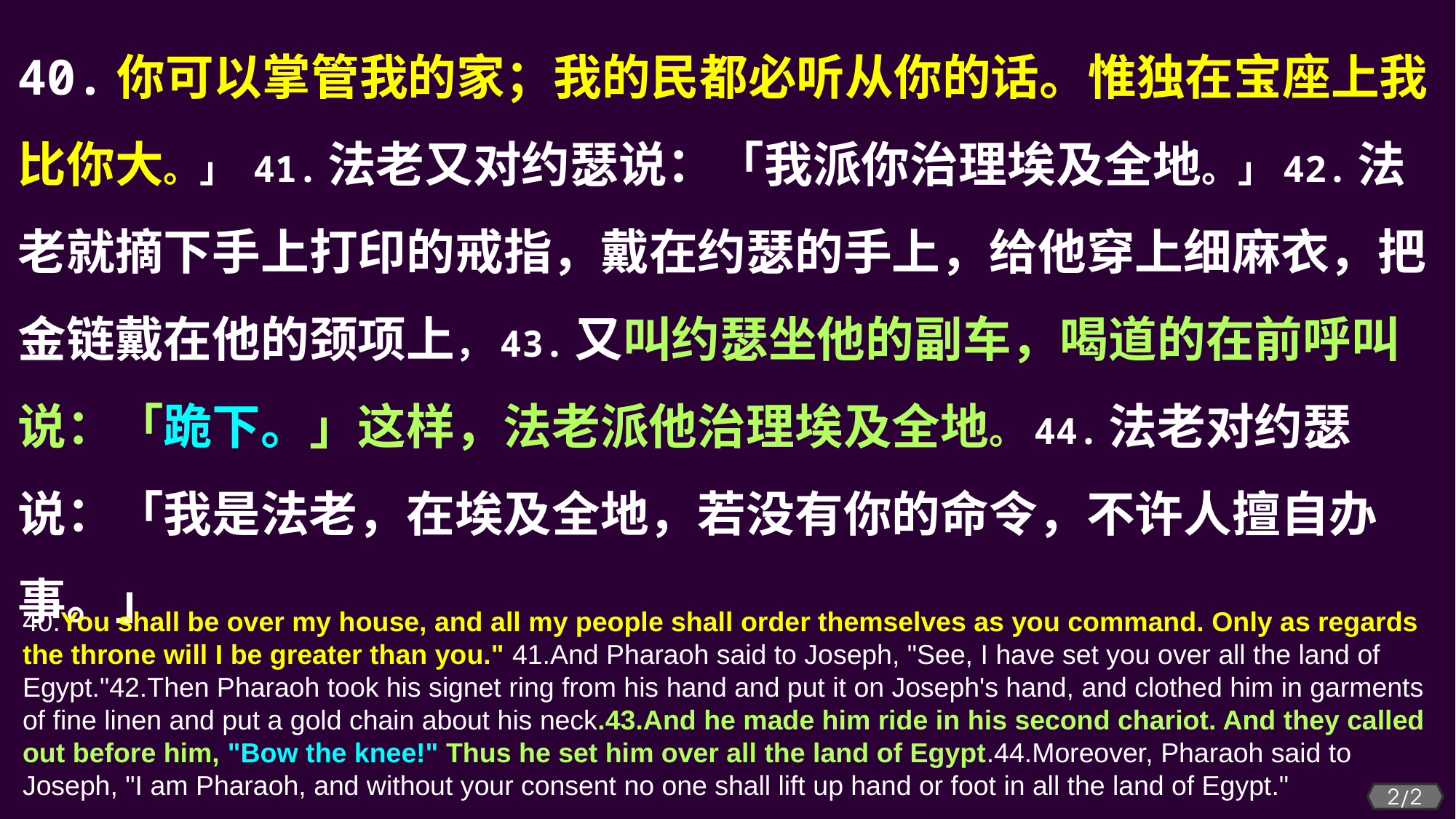

40.你可以掌管我的家；我的民都必听从你的话。惟独在宝座上我比你大。」 41.法老又对约瑟说：「我派你治理埃及全地。」42.法老就摘下手上打印的戒指，戴在约瑟的手上，给他穿上细麻衣，把金链戴在他的颈项上，43.又叫约瑟坐他的副车，喝道的在前呼叫说：「跪下。」这样，法老派他治理埃及全地。44.法老对约瑟说：「我是法老，在埃及全地，若没有你的命令，不许人擅自办事。」
40.You shall be over my house, and all my people shall order themselves as you command. Only as regards the throne will I be greater than you." 41.And Pharaoh said to Joseph, "See, I have set you over all the land of Egypt."42.Then Pharaoh took his signet ring from his hand and put it on Joseph's hand, and clothed him in garments of fine linen and put a gold chain about his neck.43.And he made him ride in his second chariot. And they called out before him, "Bow the knee!" Thus he set him over all the land of Egypt.44.Moreover, Pharaoh said to Joseph, "I am Pharaoh, and without your consent no one shall lift up hand or foot in all the land of Egypt."
2/2